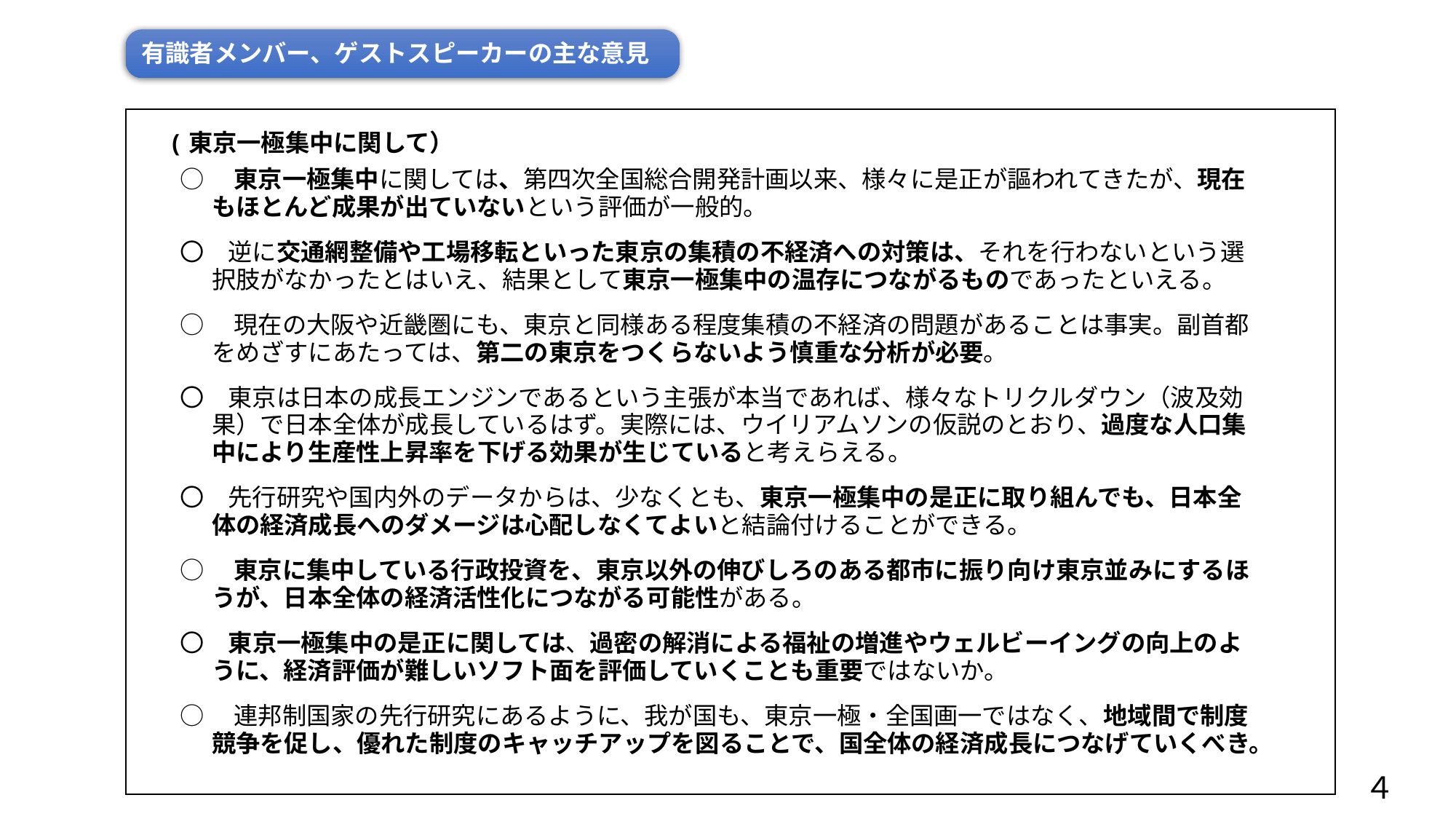

有識者メンバー、ゲストスピーカーの主な意見

(東京一極集中に関して）
○　東京一極集中に関しては、第四次全国総合開発計画以来、様々に是正が謳われてきたが、現在もほとんど成果が出ていないという評価が一般的。
〇　逆に交通網整備や工場移転といった東京の集積の不経済への対策は、それを行わないという選択肢がなかったとはいえ、結果として東京一極集中の温存につながるものであったといえる。
○　現在の大阪や近畿圏にも、東京と同様ある程度集積の不経済の問題があることは事実。副首都をめざすにあたっては、第二の東京をつくらないよう慎重な分析が必要。
〇　東京は日本の成長エンジンであるという主張が本当であれば、様々なトリクルダウン（波及効果）で日本全体が成長しているはず。実際には、ウイリアムソンの仮説のとおり、過度な人口集中により生産性上昇率を下げる効果が生じていると考えらえる。
〇　先行研究や国内外のデータからは、少なくとも、東京一極集中の是正に取り組んでも、日本全体の経済成長へのダメージは心配しなくてよいと結論付けることができる。
○　東京に集中している行政投資を、東京以外の伸びしろのある都市に振り向け東京並みにするほうが、日本全体の経済活性化につながる可能性がある。
〇　東京一極集中の是正に関しては、過密の解消による福祉の増進やウェルビーイングの向上のように、経済評価が難しいソフト面を評価していくことも重要ではないか。
○　連邦制国家の先行研究にあるように、我が国も、東京一極・全国画一ではなく、地域間で制度競争を促し、優れた制度のキャッチアップを図ることで、国全体の経済成長につなげていくべき。
４